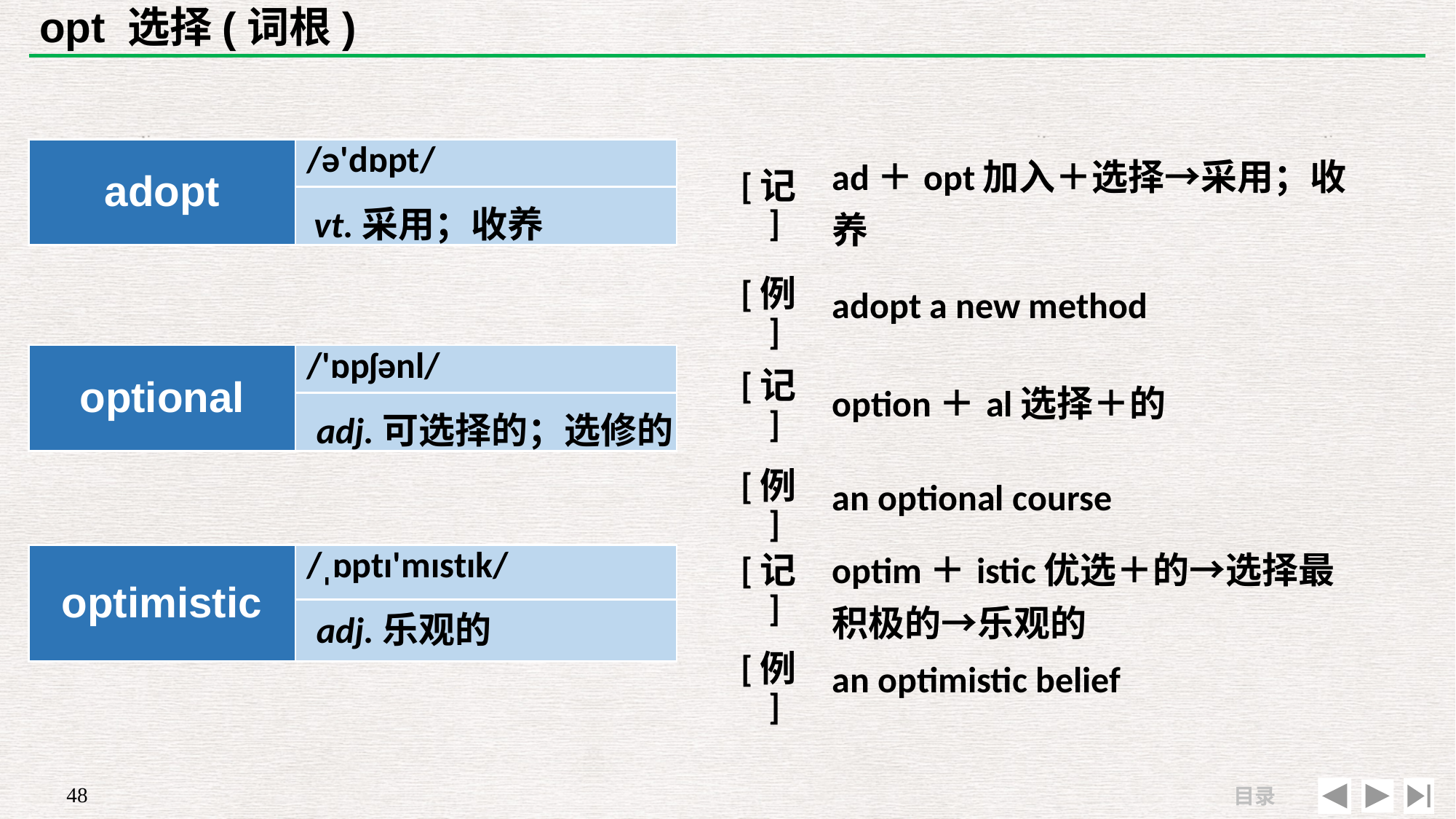

# opt 选择(词根)

| adopt | /ə'dɒpt/ |
| --- | --- |
|  |  |
| [记] | ad＋opt加入＋选择→采用；收养 |
| --- | --- |
| [例] | adopt a new method |
vt.采用；收养
| optional | /'ɒpʃənl/ |
| --- | --- |
|  |  |
| [记] | option＋al选择＋的 |
| --- | --- |
| [例] | an optional course |
adj.可选择的；选修的
| [记] | optim＋istic优选＋的→选择最积极的→乐观的 |
| --- | --- |
| [例] | an optimistic belief |
| optimistic | /ˌɒptɪ'mɪstɪk/ |
| --- | --- |
|  |  |
adj.乐观的